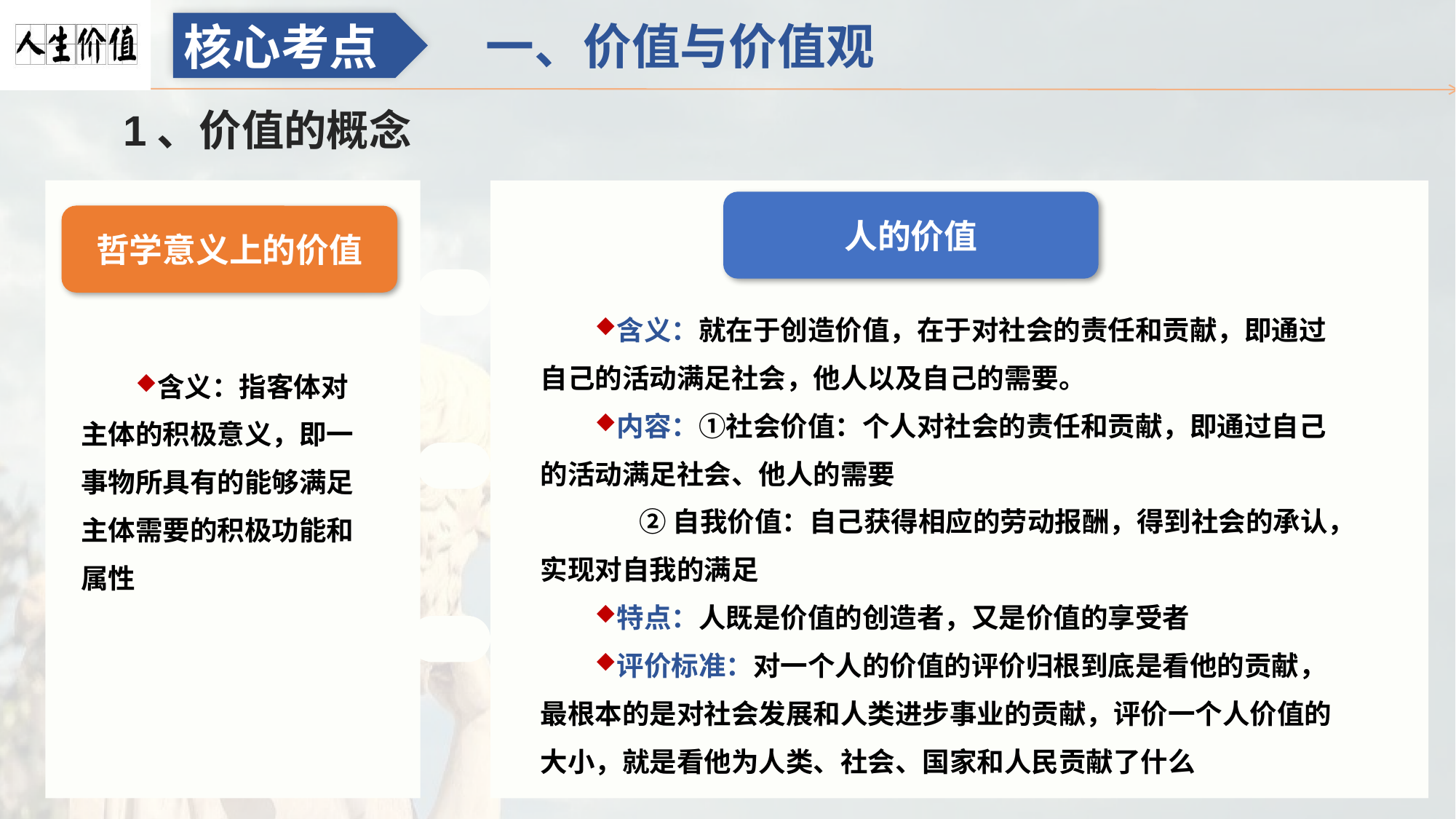

一、价值与价值观
核心考点
1、价值的概念

人的价值
哲学意义上的价值
含义：就在于创造价值，在于对社会的责任和贡献，即通过自己的活动满足社会，他人以及自己的需要。
内容：①社会价值：个人对社会的责任和贡献，即通过自己的活动满足社会、他人的需要
                ②自我价值：自己获得相应的劳动报酬，得到社会的承认，实现对自我的满足
特点：人既是价值的创造者，又是价值的享受者
评价标准：对一个人的价值的评价归根到底是看他的贡献，最根本的是对社会发展和人类进步事业的贡献，评价一个人价值的大小，就是看他为人类、社会、国家和人民贡献了什么
含义：指客体对主体的积极意义，即一事物所具有的能够满足主体需要的积极功能和属性